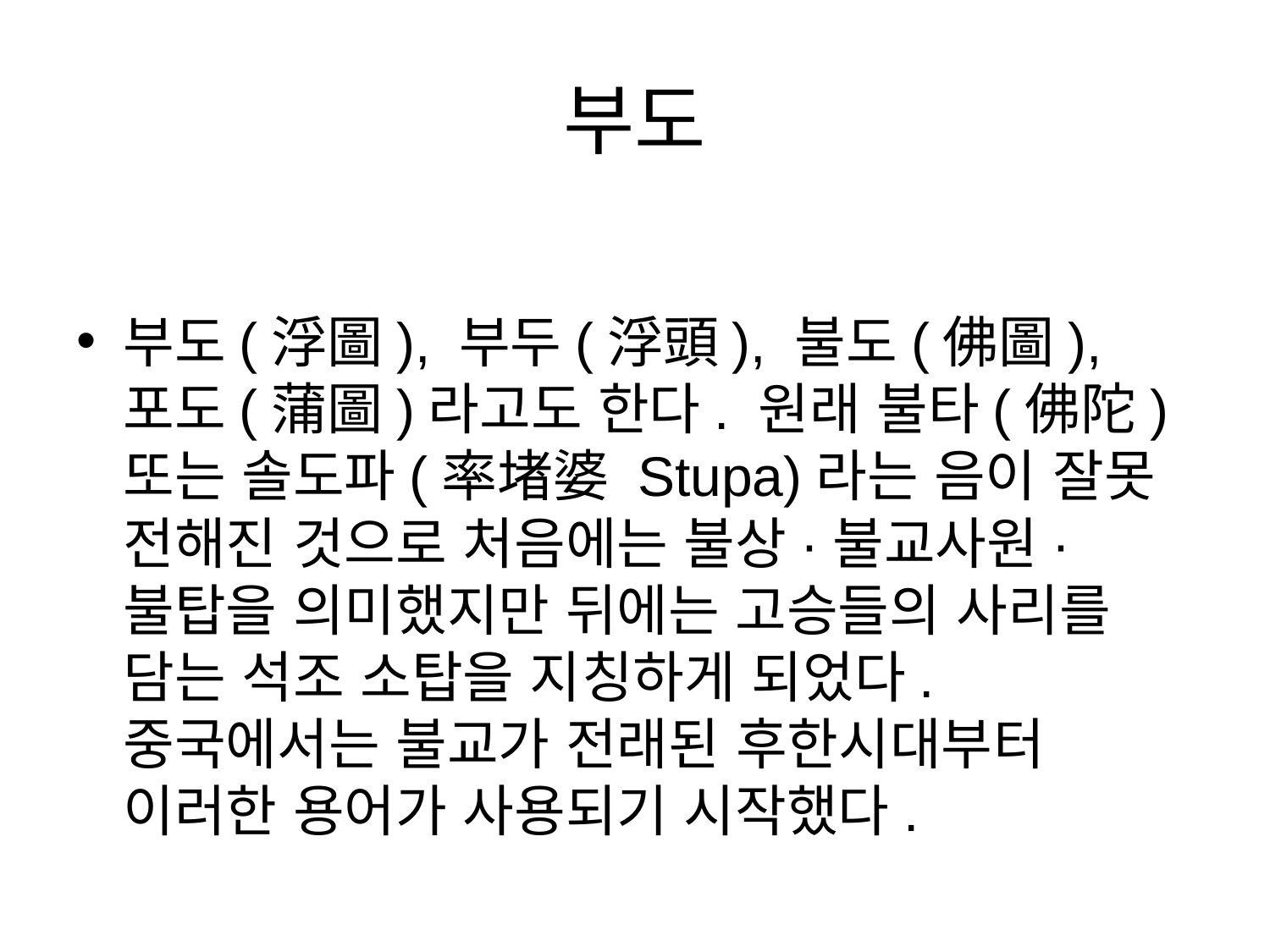

# 부도

부도(浮圖), 부두(浮頭), 불도(佛圖), 포도(蒲圖)라고도 한다. 원래 불타(佛陀) 또는 솔도파(率堵婆 Stupa)라는 음이 잘못 전해진 것으로 처음에는 불상·불교사원·불탑을 의미했지만 뒤에는 고승들의 사리를 담는 석조 소탑을 지칭하게 되었다. 중국에서는 불교가 전래된 후한시대부터 이러한 용어가 사용되기 시작했다.